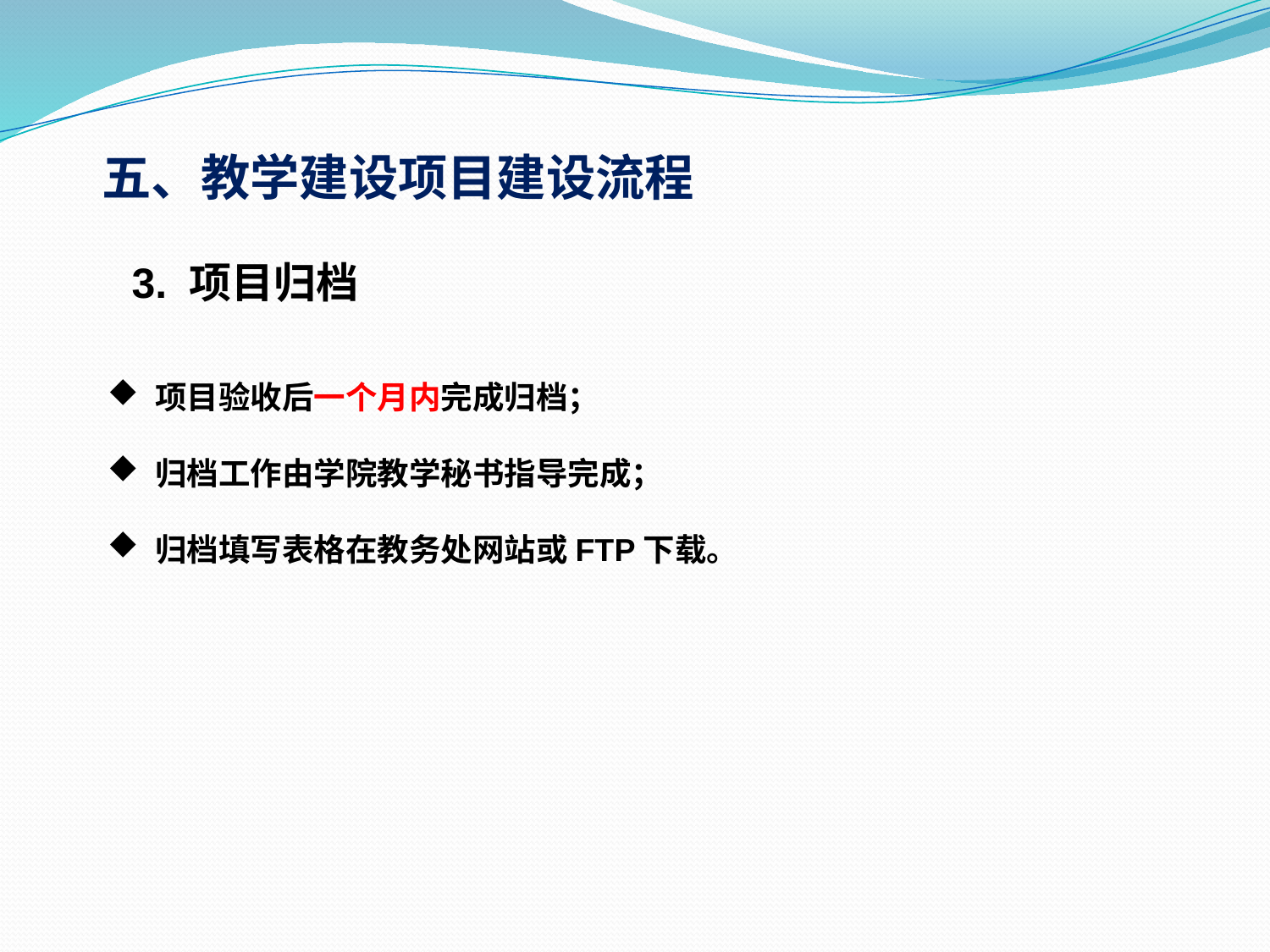

五、教学建设项目建设流程
3. 项目归档
项目验收后一个月内完成归档；
归档工作由学院教学秘书指导完成；
归档填写表格在教务处网站或FTP下载。